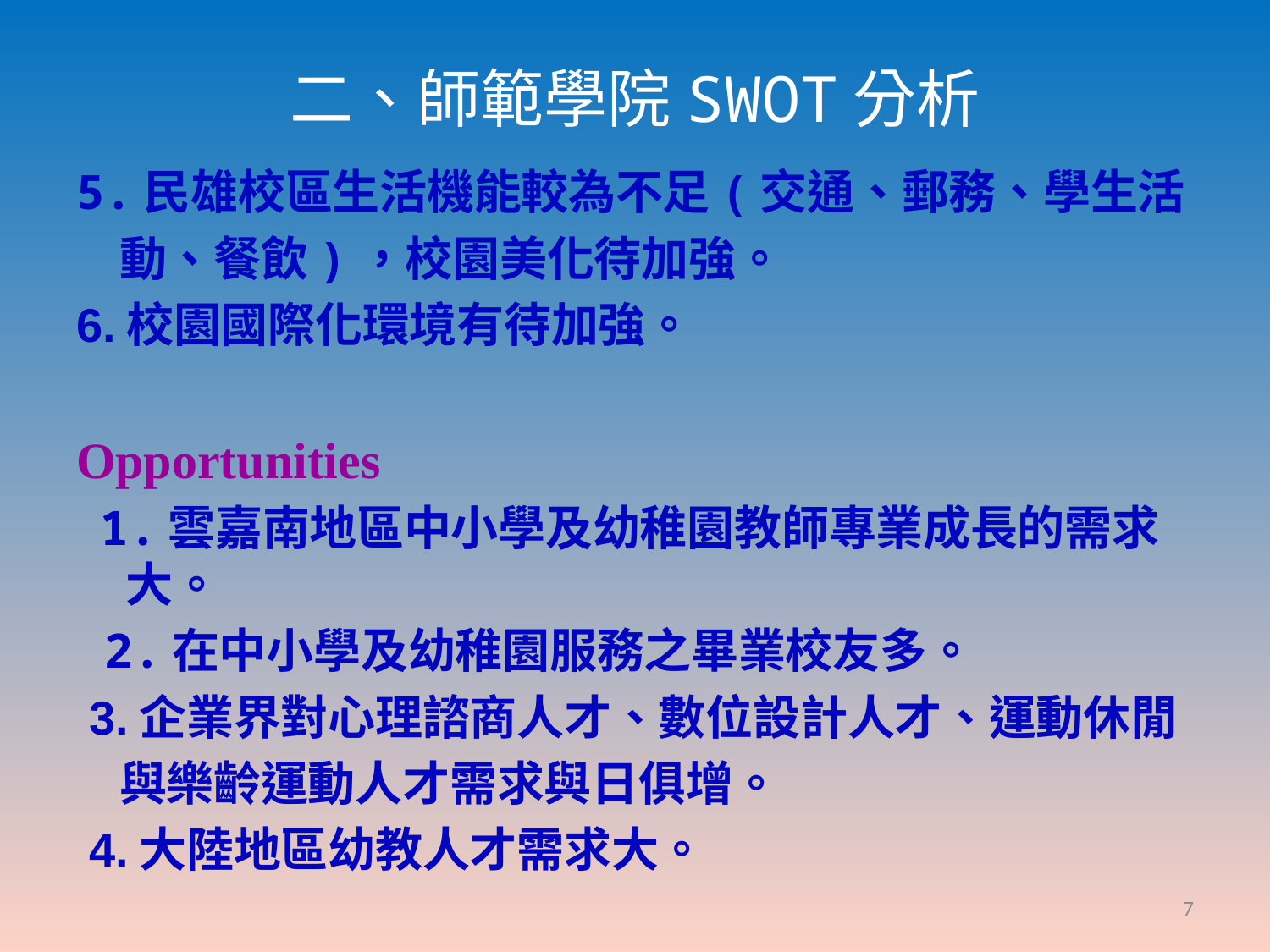

# 二、師範學院SWOT分析
5.民雄校區生活機能較為不足(交通、郵務、學生活
   動、餐飲)，校園美化待加強。
6.校園國際化環境有待加強。

Opportunities
 1.雲嘉南地區中小學及幼稚園教師專業成長的需求大。
 2.在中小學及幼稚園服務之畢業校友多。
 3.企業界對心理諮商人才、數位設計人才、運動休閒
   與樂齡運動人才需求與日俱增。
 4.大陸地區幼教人才需求大。
7